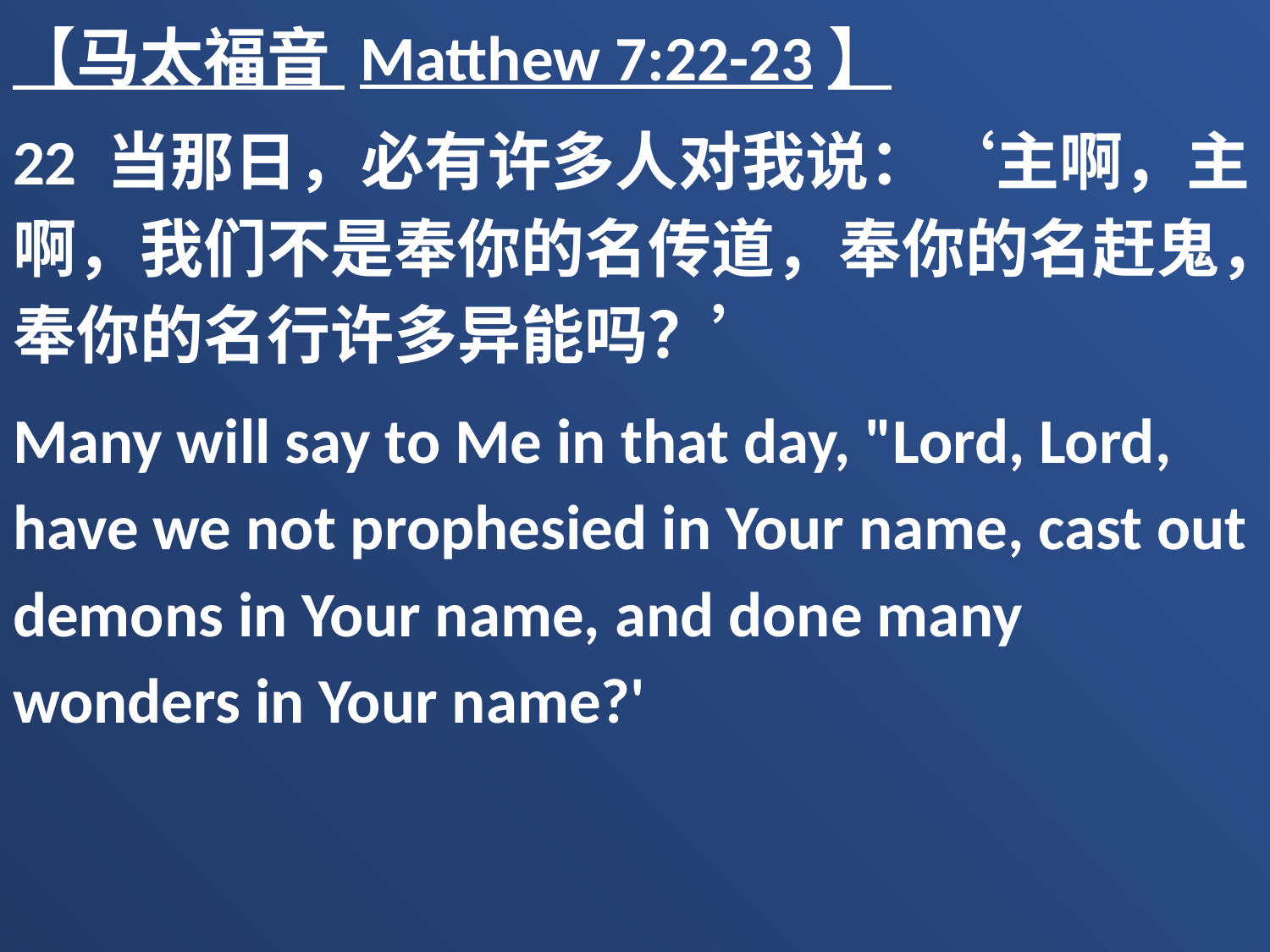

【马太福音 Matthew 7:22-23】
22 当那日，必有许多人对我说：‘主啊，主啊，我们不是奉你的名传道，奉你的名赶鬼，奉你的名行许多异能吗？’
Many will say to Me in that day, "Lord, Lord, have we not prophesied in Your name, cast out demons in Your name, and done many wonders in Your name?'